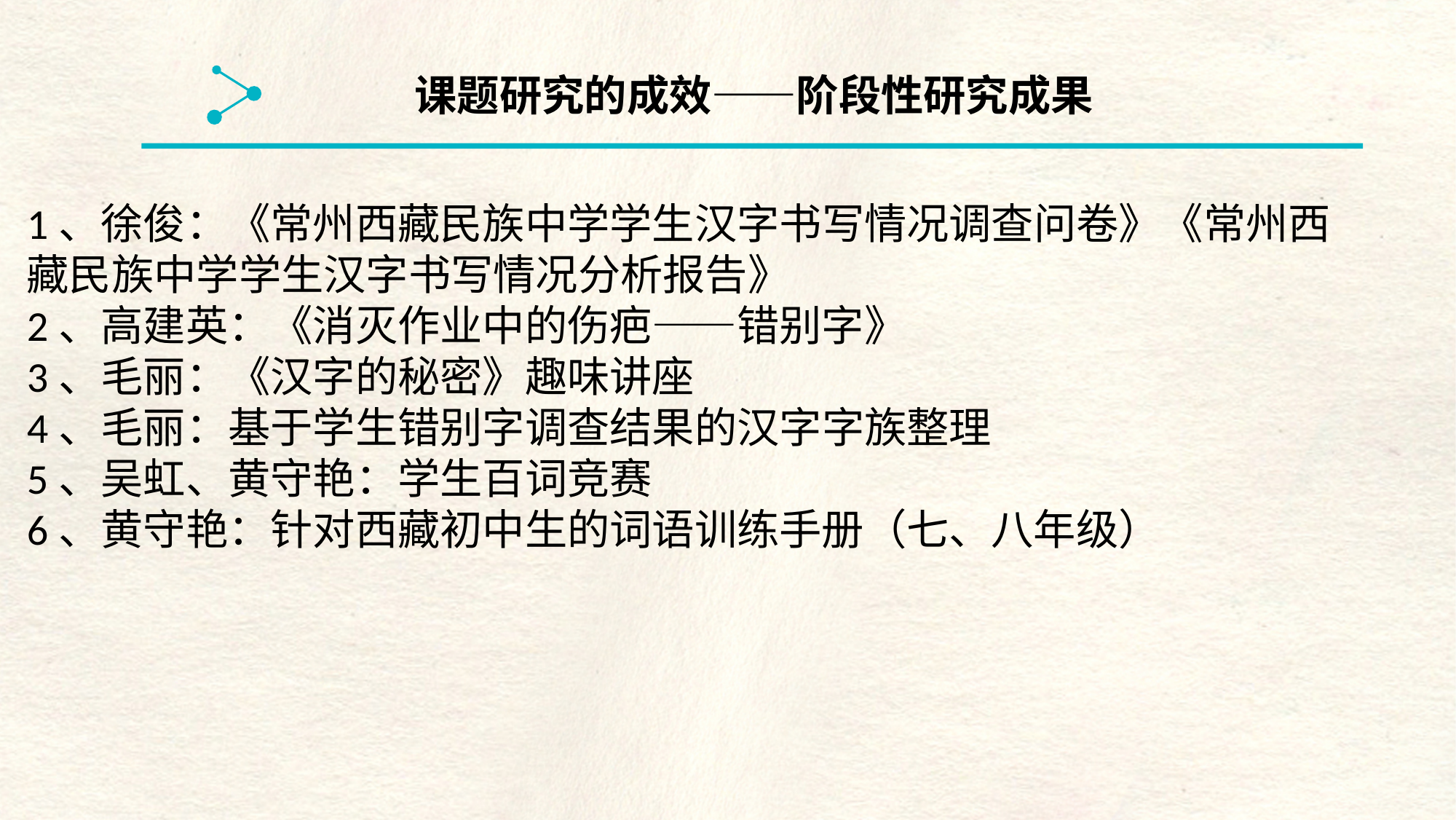

课题研究的成效——阶段性研究成果

1、徐俊：《常州西藏民族中学学生汉字书写情况调查问卷》《常州西藏民族中学学生汉字书写情况分析报告》
2、高建英：《消灭作业中的伤疤——错别字》
3、毛丽：《汉字的秘密》趣味讲座
4、毛丽：基于学生错别字调查结果的汉字字族整理
5、吴虹、黄守艳：学生百词竞赛
6、黄守艳：针对西藏初中生的词语训练手册（七、八年级）